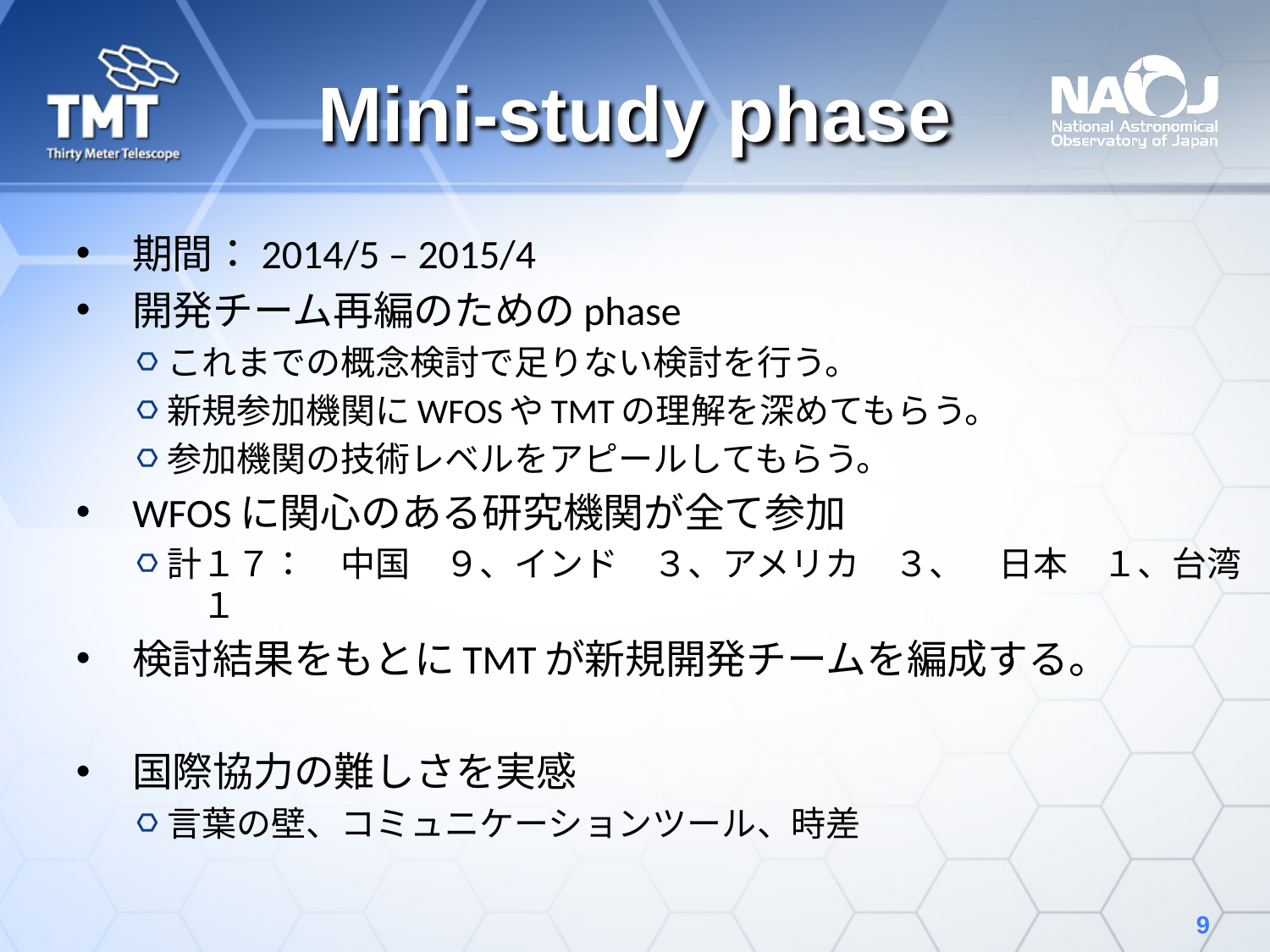

# Mini-study phase
期間：2014/5 – 2015/4
開発チーム再編のためのphase
これまでの概念検討で足りない検討を行う。
新規参加機関にWFOSやTMTの理解を深めてもらう。
参加機関の技術レベルをアピールしてもらう。
WFOSに関心のある研究機関が全て参加
計１７：　中国　９、インド　３、アメリカ　３、　日本　１、台湾　１
検討結果をもとにTMTが新規開発チームを編成する。

国際協力の難しさを実感
言葉の壁、コミュニケーションツール、時差